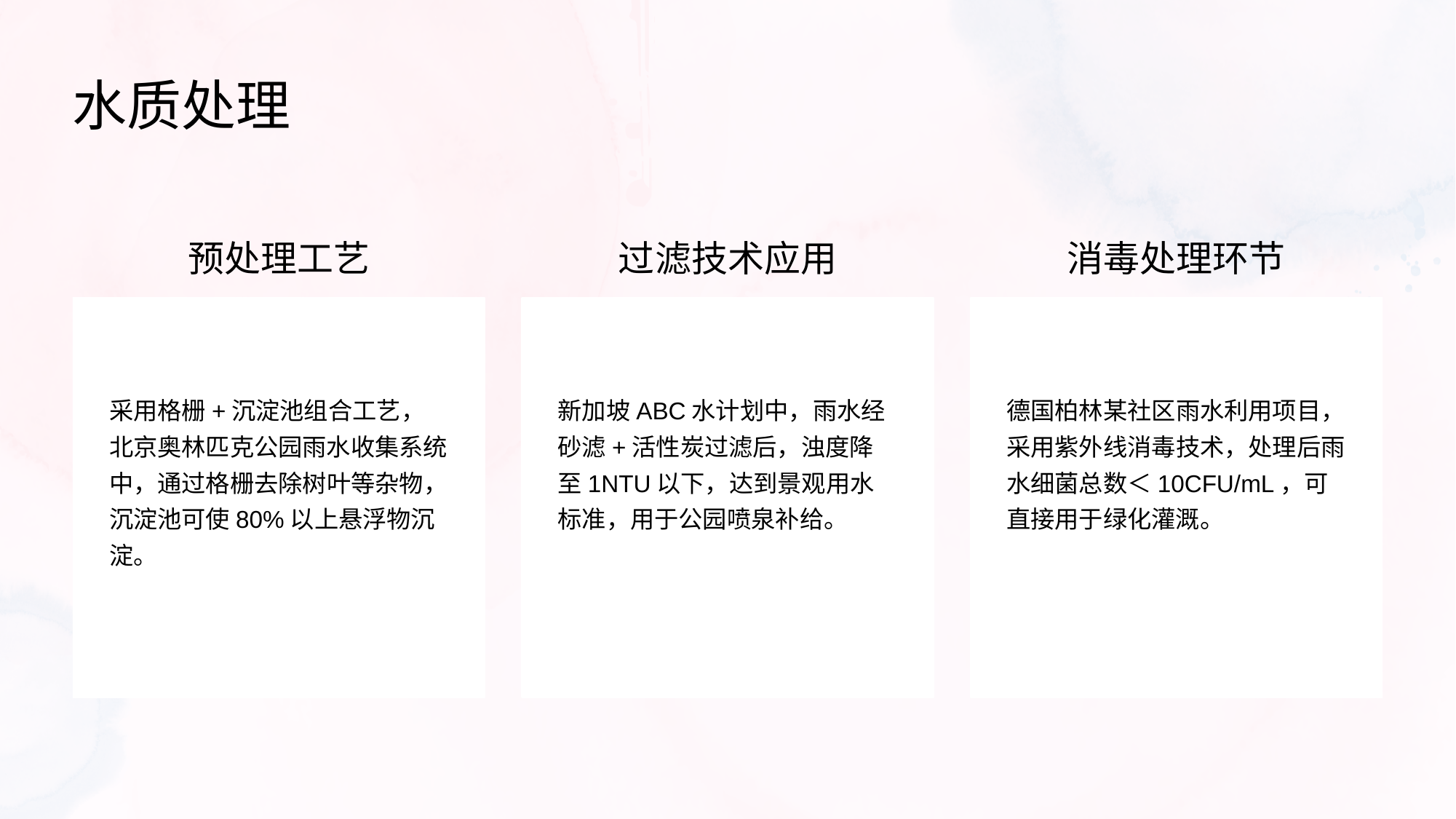

水质处理
预处理工艺
过滤技术应用
消毒处理环节

采用格栅+沉淀池组合工艺，北京奥林匹克公园雨水收集系统中，通过格栅去除树叶等杂物，沉淀池可使80%以上悬浮物沉淀。
新加坡ABC水计划中，雨水经砂滤+活性炭过滤后，浊度降至1NTU以下，达到景观用水标准，用于公园喷泉补给。
德国柏林某社区雨水利用项目，采用紫外线消毒技术，处理后雨水细菌总数＜10CFU/mL，可直接用于绿化灌溉。